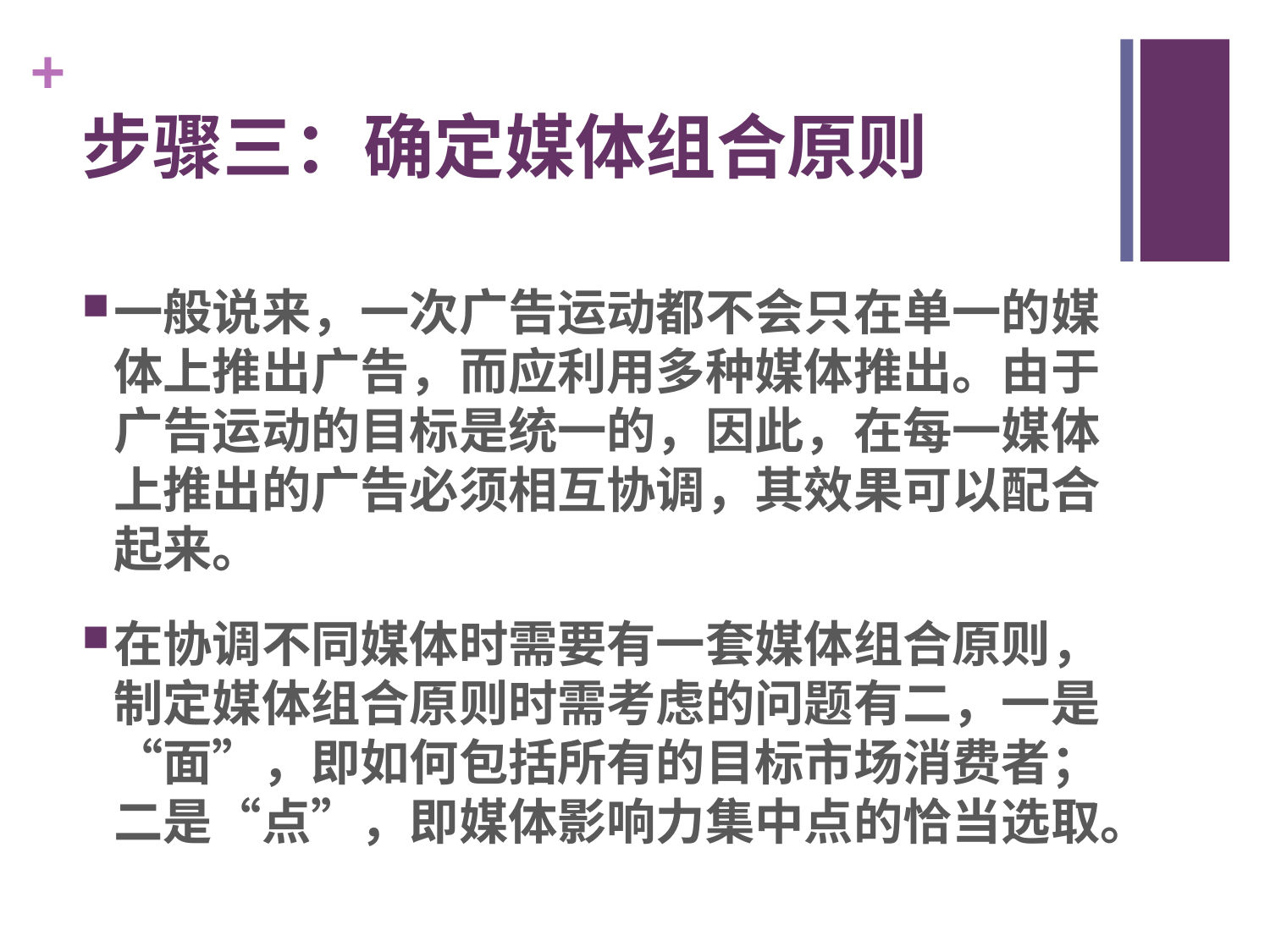

# 步骤三：确定媒体组合原则
一般说来，一次广告运动都不会只在单一的媒体上推出广告，而应利用多种媒体推出。由于广告运动的目标是统一的，因此，在每一媒体上推出的广告必须相互协调，其效果可以配合起来。
在协调不同媒体时需要有一套媒体组合原则，制定媒体组合原则时需考虑的问题有二，一是“面”，即如何包括所有的目标市场消费者；二是“点”，即媒体影响力集中点的恰当选取。